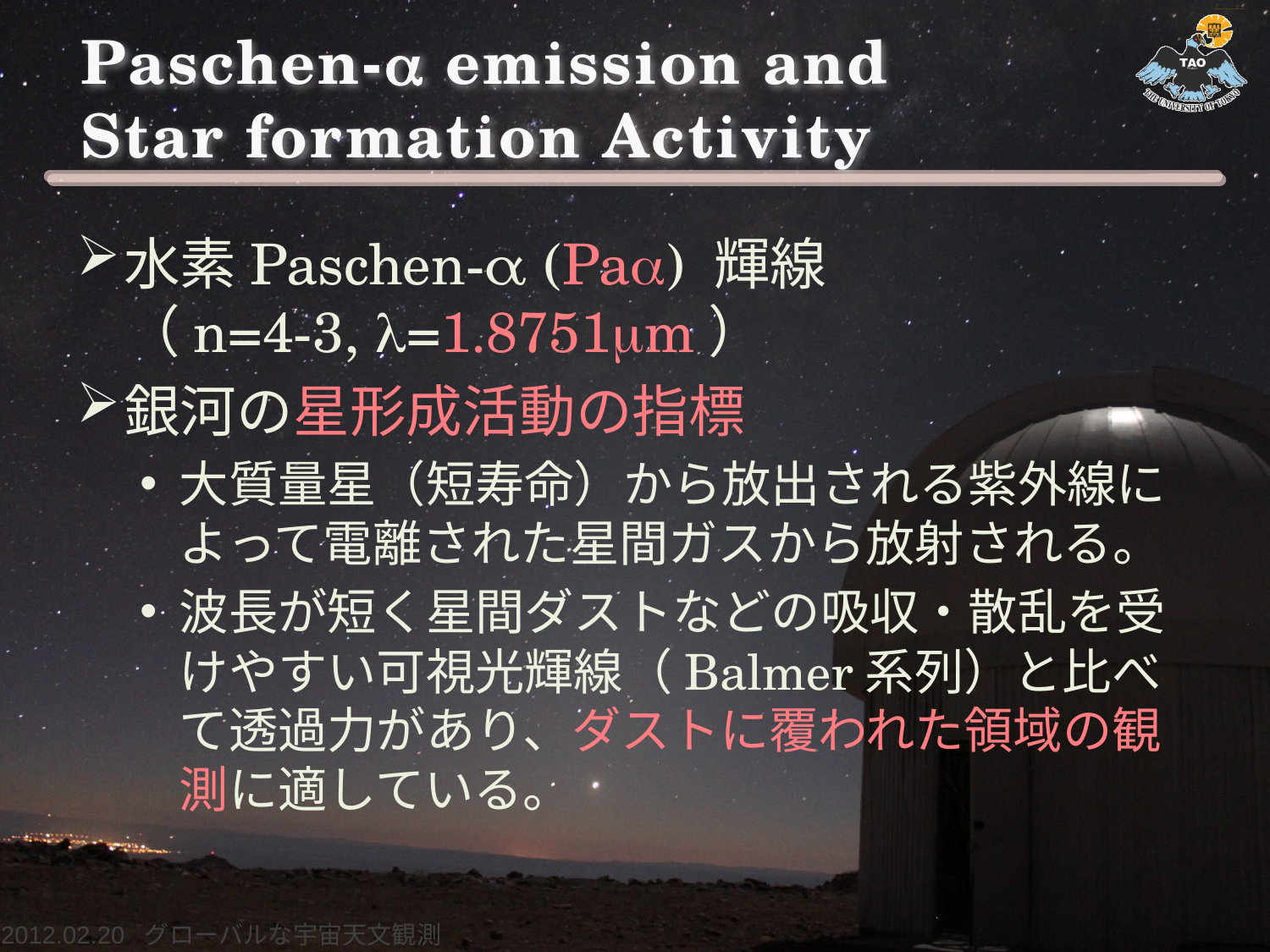

# Paschen-α emission and Star formation Activity
水素Paschen-α (Paα) 輝線
（n=4-3, λ=1.8751μm）
銀河の星形成活動の指標
大質量星（短寿命）から放出される紫外線によって電離された星間ガスから放射される。
波長が短く星間ダストなどの吸収・散乱を受けやすい可視光輝線（Balmer系列）と比べて透過力があり、ダストに覆われた領域の観測に適している。